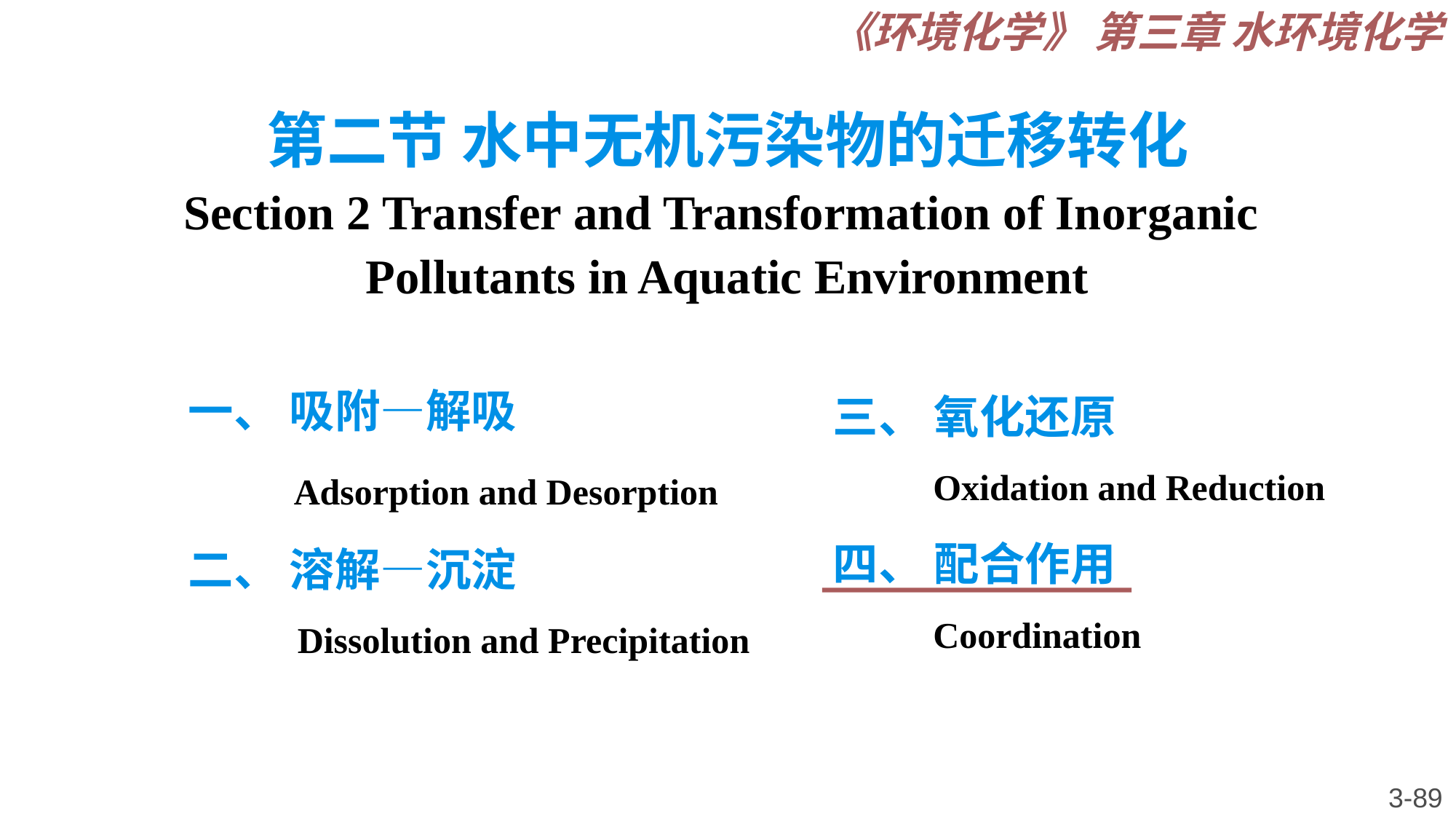

《环境化学》 第三章 水环境化学
# 第二节 水中无机污染物的迁移转化 Section 2 Transfer and Transformation of Inorganic  Pollutants in Aquatic Environment
一、 吸附—解吸
          Adsorption and Desorption
二、 溶解—沉淀
            Dissolution and Precipitation
三、 氧化还原
           Oxidation and Reduction
四、 配合作用
           Coordination

3-89